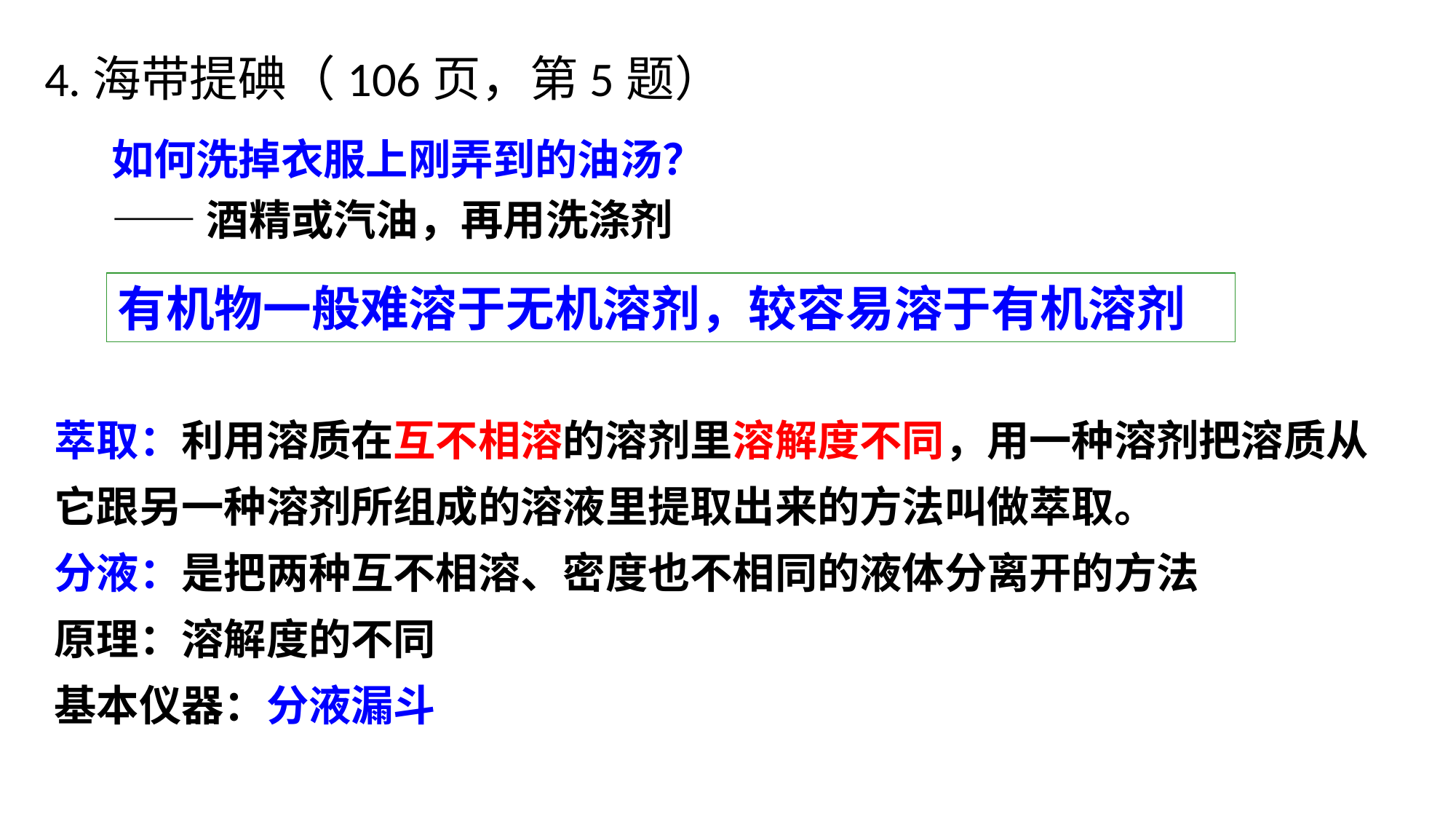

4.海带提碘（106页，第5题）
如何洗掉衣服上刚弄到的油汤？
——酒精或汽油，再用洗涤剂
有机物一般难溶于无机溶剂，较容易溶于有机溶剂
萃取：利用溶质在互不相溶的溶剂里溶解度不同，用一种溶剂把溶质从它跟另一种溶剂所组成的溶液里提取出来的方法叫做萃取。
分液：是把两种互不相溶、密度也不相同的液体分离开的方法
原理：溶解度的不同
基本仪器：分液漏斗